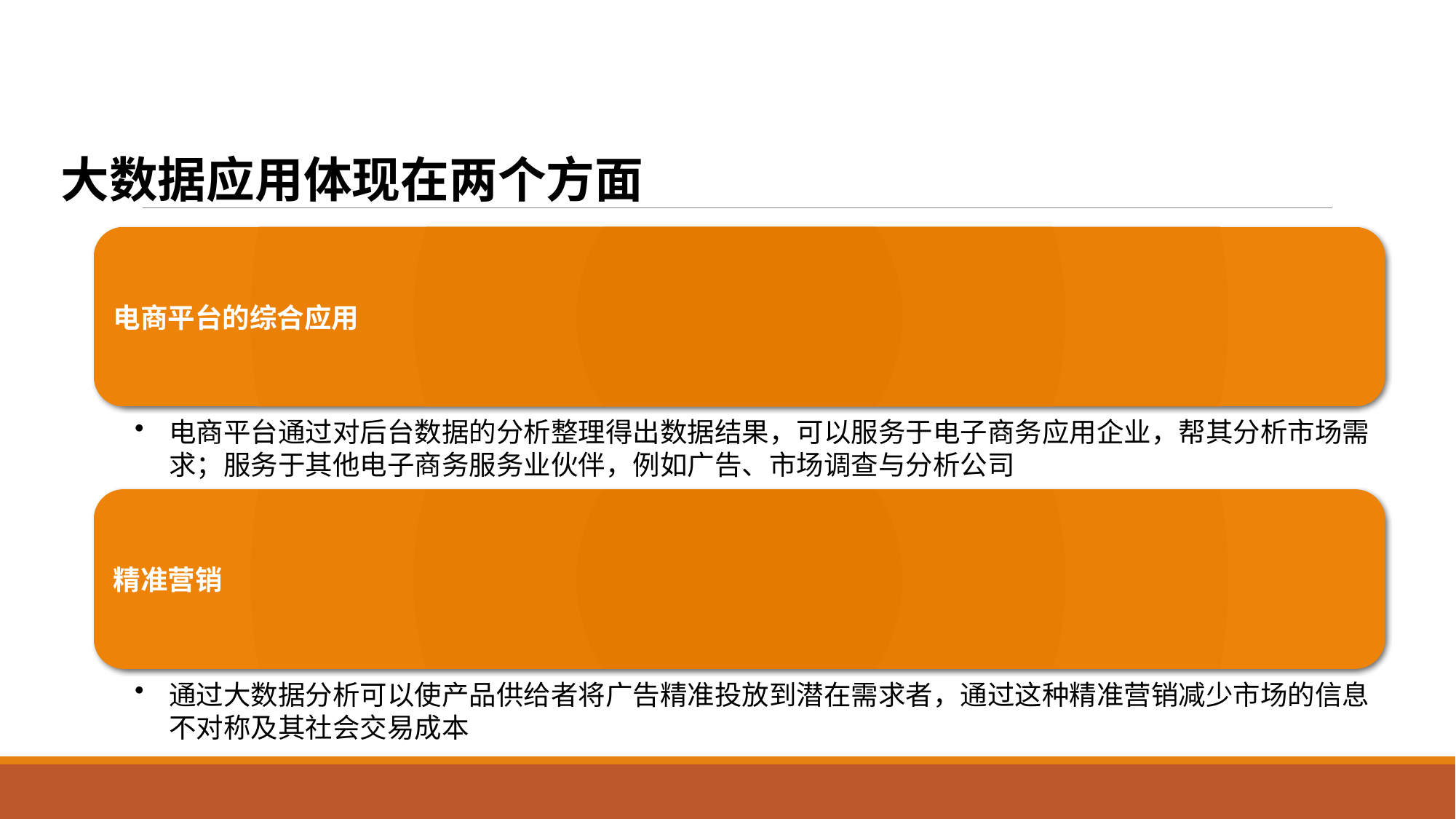

大数据应用体现在两个方面
电商平台的综合应用
电商平台通过对后台数据的分析整理得出数据结果，可以服务于电子商务应用企业，帮其分析市场需求；服务于其他电子商务服务业伙伴，例如广告、市场调查与分析公司
精准营销
通过大数据分析可以使产品供给者将广告精准投放到潜在需求者，通过这种精准营销减少市场的信息不对称及其社会交易成本